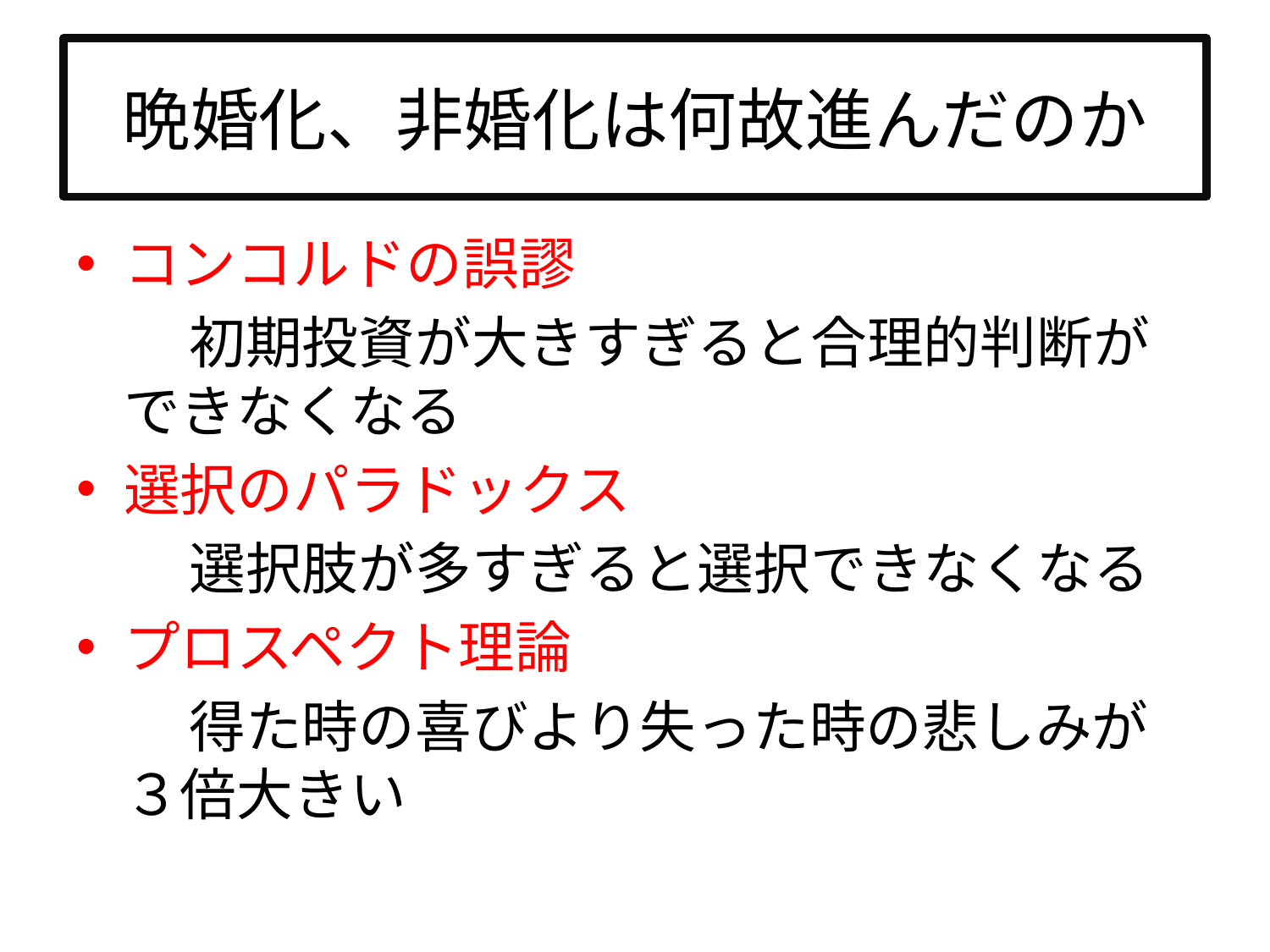

# 晩婚化、非婚化は何故進んだのか
コンコルドの誤謬
　　初期投資が大きすぎると合理的判断ができなくなる
選択のパラドックス
　　選択肢が多すぎると選択できなくなる
プロスペクト理論
　　得た時の喜びより失った時の悲しみが３倍大きい